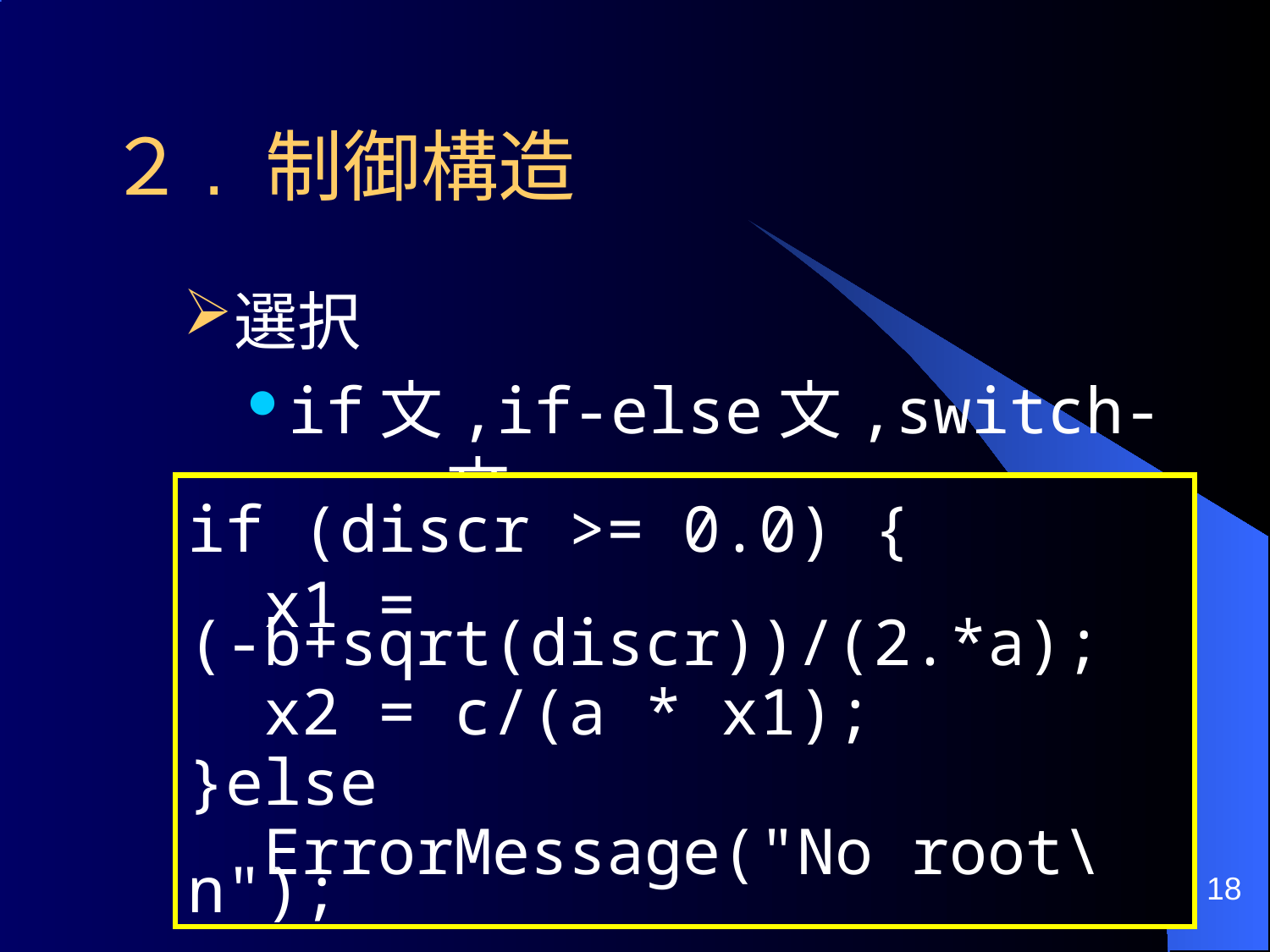

# ２. 制御構造
選択
if文,if-else文,switch-case文
if (discr >= 0.0) {
  x1 = (-b+sqrt(discr))/(2.*a);
  x2 = c/(a * x1);
}else
  ErrorMessage("No root\n");
18